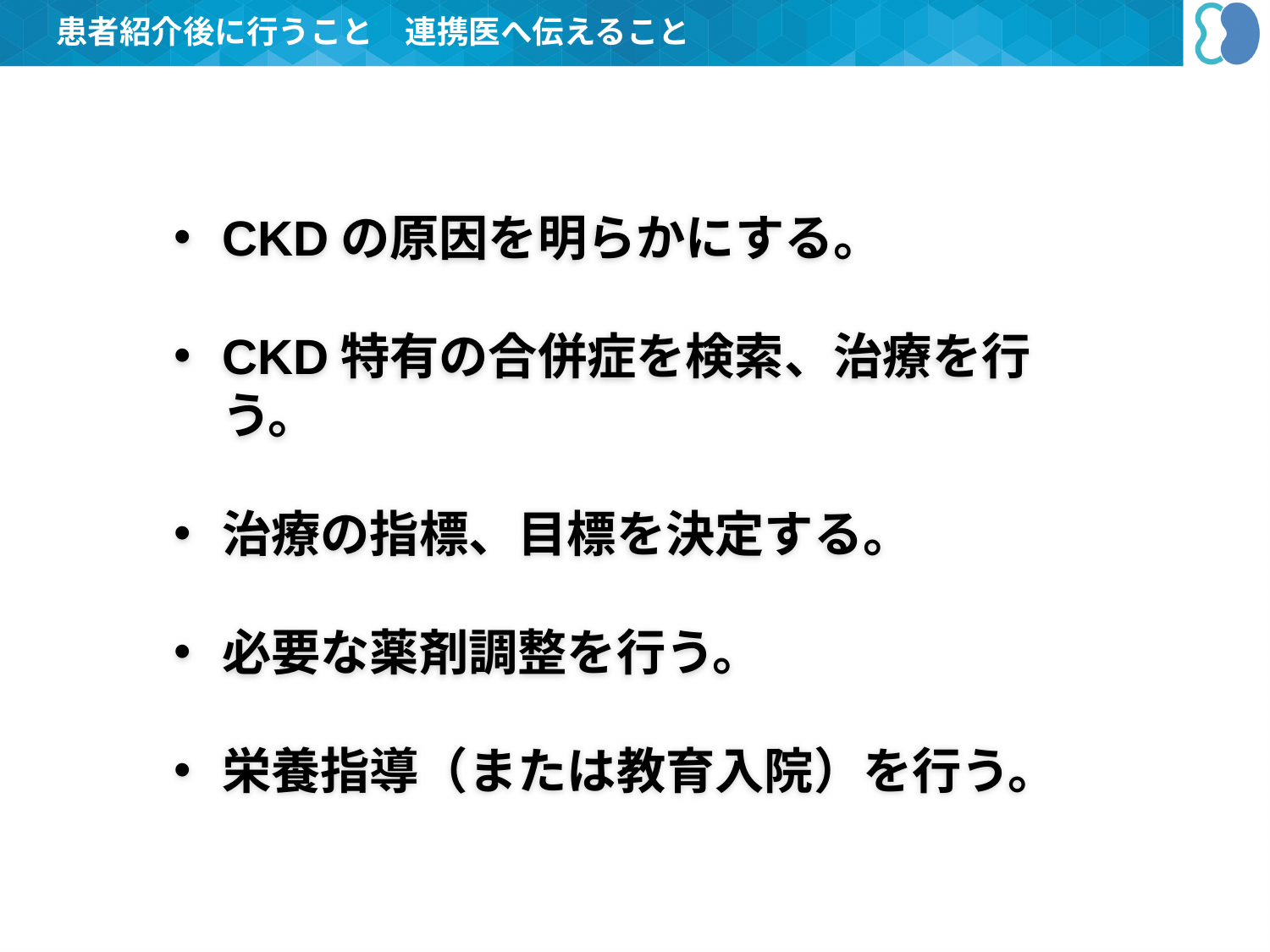

患者紹介後に行うこと　連携医へ伝えること
CKDの原因を明らかにする。

CKD特有の合併症を検索、治療を行う。

治療の指標、目標を決定する。

必要な薬剤調整を行う。

栄養指導（または教育入院）を行う。